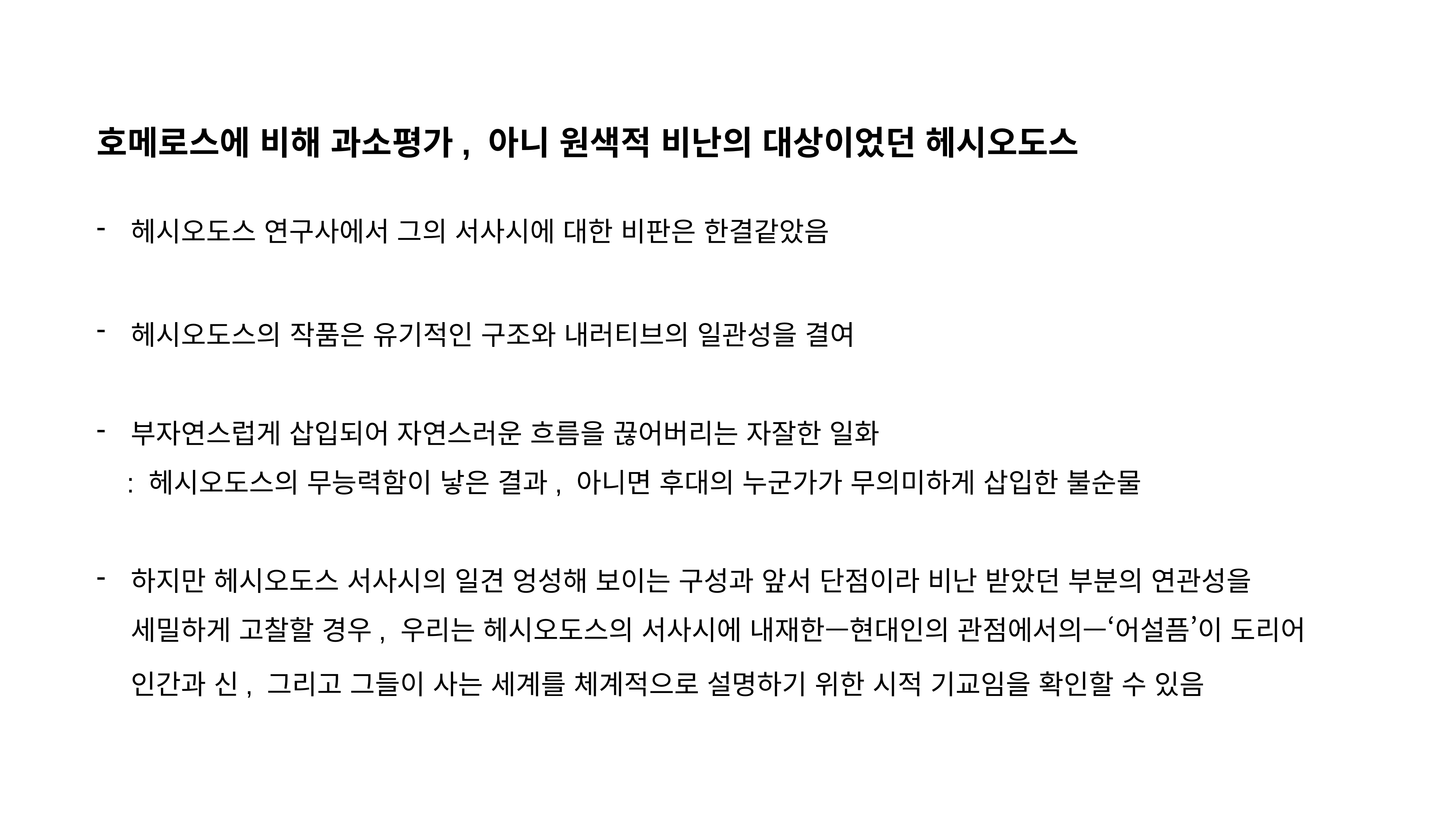

호메로스에 비해 과소평가, 아니 원색적 비난의 대상이었던 헤시오도스
헤시오도스 연구사에서 그의 서사시에 대한 비판은 한결같았음

헤시오도스의 작품은 유기적인 구조와 내러티브의 일관성을 결여

부자연스럽게 삽입되어 자연스러운 흐름을 끊어버리는 자잘한 일화
    : 헤시오도스의 무능력함이 낳은 결과, 아니면 후대의 누군가가 무의미하게 삽입한 불순물

하지만 헤시오도스 서사시의 일견 엉성해 보이는 구성과 앞서 단점이라 비난 받았던 부분의 연관성을 세밀하게 고찰할 경우, 우리는 헤시오도스의 서사시에 내재한—현대인의 관점에서의—‘어설픔’이 도리어 인간과 신, 그리고 그들이 사는 세계를 체계적으로 설명하기 위한 시적 기교임을 확인할 수 있음